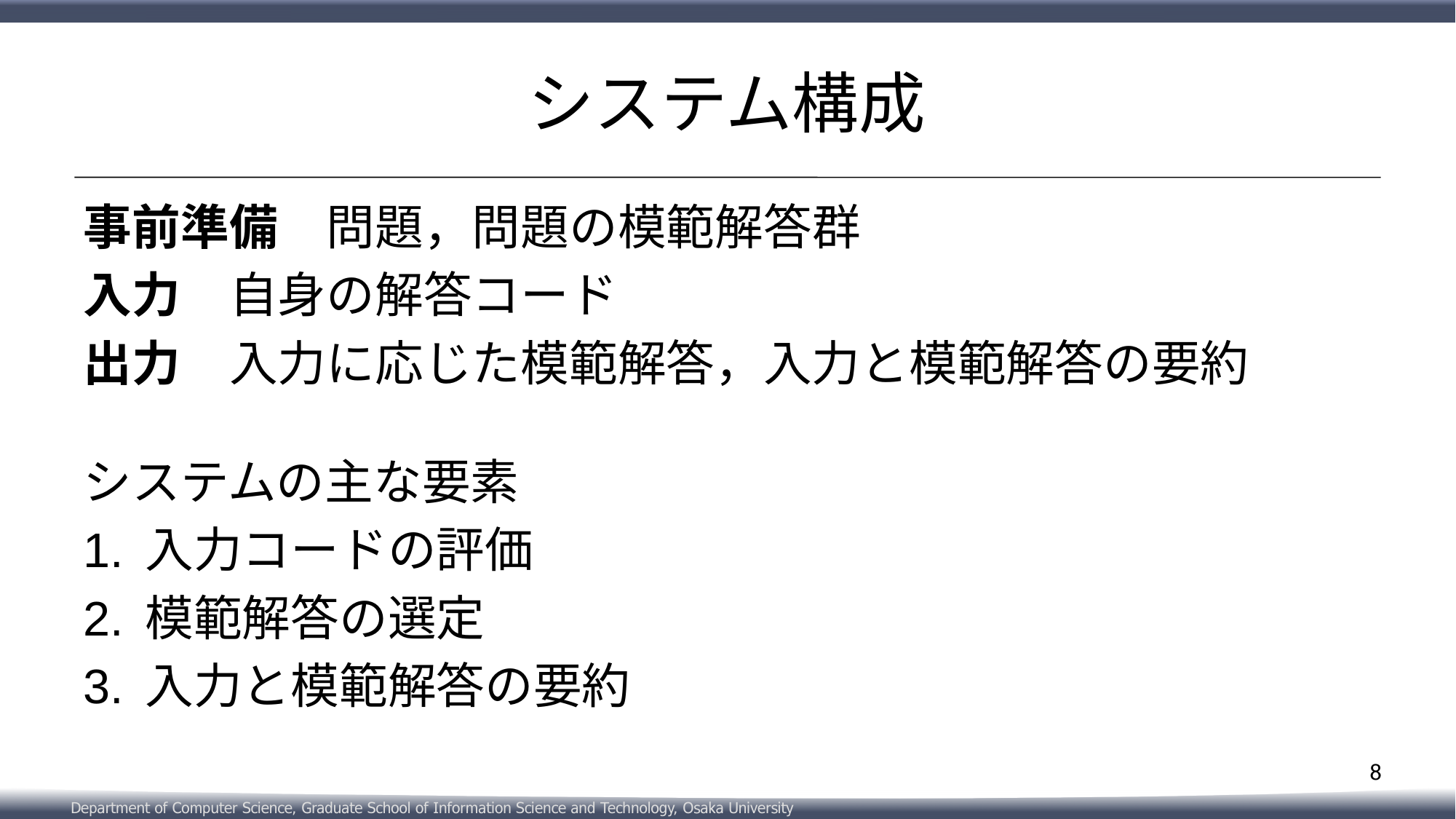

# システム構成
事前準備　問題，問題の模範解答群
入力　自身の解答コード
出力　入力に応じた模範解答，入力と模範解答の要約

システムの主な要素
入力コードの評価
模範解答の選定
入力と模範解答の要約

8